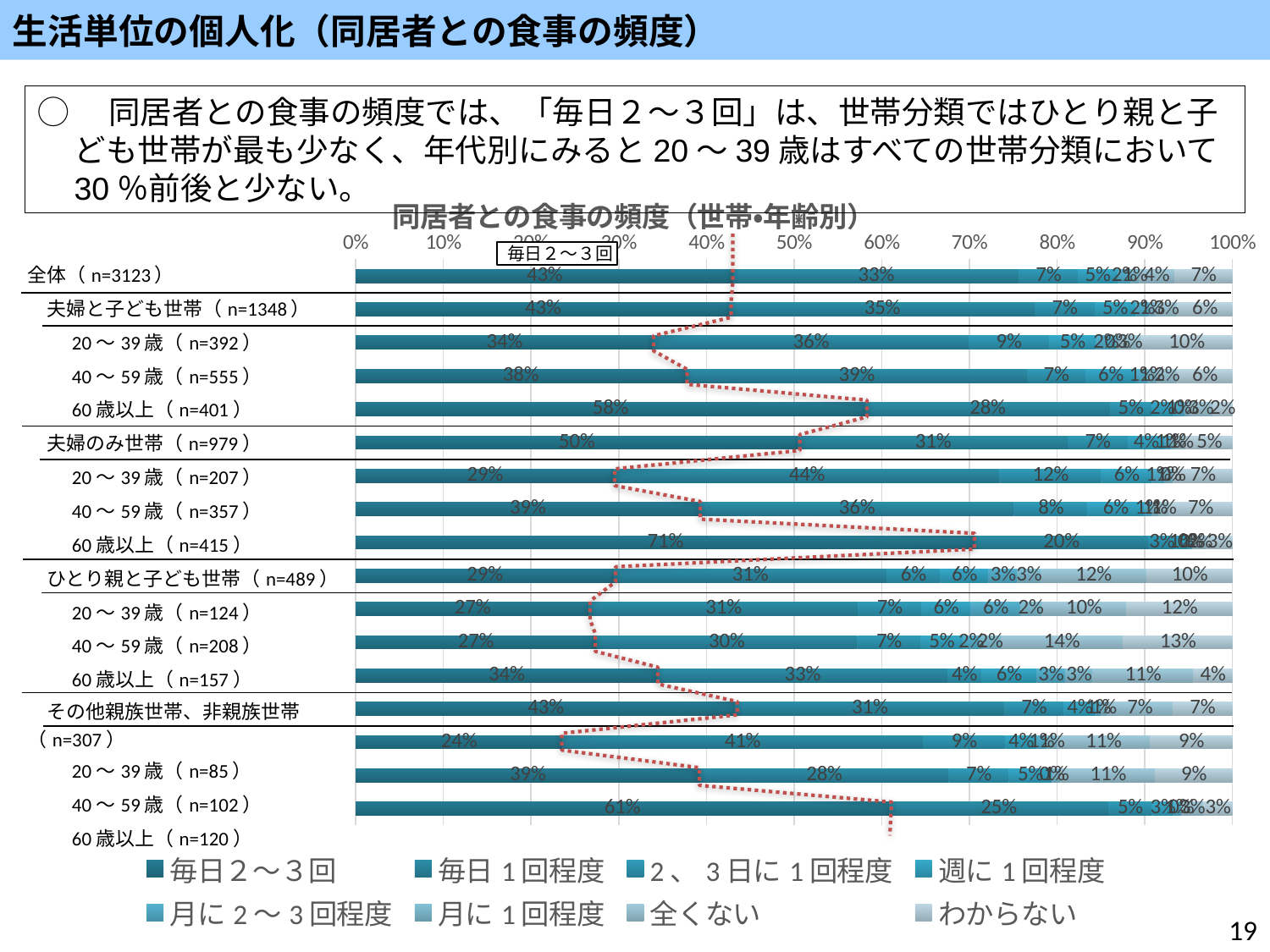

生活単位の個人化（同居者との食事の頻度）
◯　同居者との食事の頻度では、「毎日２～３回」は、世帯分類ではひとり親と子ども世帯が最も少なく、年代別にみると20～39歳はすべての世帯分類において30％前後と少ない。

### Chart: 同居者との食事の頻度（世帯・年齢別）

| Category | 毎日２～３回 | 毎日1回程度 | 2、3日に1回程度 | 週に1回程度 | 月に2～3回程度 | 月に1回程度 | 全くない | わからない |
|---|---|---|---|---|---|---|---|---|
| 全体（n=3123） | 0.43099583733589497 | 0.32532821005443485 | 0.06724303554274735 | 0.04546910022414345 | 0.01504963176432917 | 0.009285943003522255 | 0.040666026256804357 | 0.0659622158181236 |
| 夫婦と子ども世帯（n=1348） | 0.42655786350148367 | 0.3479228486646884 | 0.06824925816023739 | 0.04673590504451038 | 0.015578635014836795 | 0.0066765578635014835 | 0.025222551928783383 | 0.06305637982195846 |
| 20～39歳（n=392） | 0.3392857142857143 | 0.3596938775510204 | 0.09183673469387756 | 0.05357142857142857 | 0.02295918367346939 | 0.002551020408163265 | 0.025510204081632654 | 0.10459183673469388 |
| 40～59歳（n=555） | 0.37657657657657656 | 0.3891891891891892 | 0.06666666666666667 | 0.05765765765765766 | 0.012612612612612612 | 0.010810810810810811 | 0.023423423423423424 | 0.06306306306306306 |
| 60歳以上（n=401） | 0.5810473815461347 | 0.2793017456359102 | 0.04738154613466334 | 0.02493765586034913 | 0.012468827930174564 | 0.004987531172069825 | 0.02743142144638404 | 0.022443890274314215 |
| 夫婦のみ世帯（n=979） | 0.5045965270684372 | 0.30745658835546474 | 0.06843718079673136 | 0.04187946884576098 | 0.008171603677221655 | 0.005107252298263534 | 0.011235955056179775 | 0.05311542390194075 |
| 20～39歳（n=207） | 0.2946859903381642 | 0.4396135265700483 | 0.11594202898550725 | 0.057971014492753624 | 0.014492753623188406 | 0.00966183574879227 | 0.0 | 0.06763285024154589 |
| 40～59歳（n=357） | 0.39215686274509803 | 0.3585434173669468 | 0.08403361344537816 | 0.06442577030812324 | 0.008403361344537815 | 0.008403361344537815 | 0.011204481792717087 | 0.07282913165266107 |
| 60歳以上（n=415） | 0.7060240963855422 | 0.19759036144578312 | 0.03132530120481928 | 0.014457831325301205 | 0.004819277108433735 | 0.0 | 0.016867469879518072 | 0.02891566265060241 |
| ひとり親と子ども世帯（n=489） | 0.294478527607362 | 0.310838445807771 | 0.06134969325153374 | 0.05521472392638037 | 0.032719836400818 | 0.026584867075664622 | 0.12065439672801637 | 0.09815950920245399 |
| 20～39歳（n=124） | 0.2661290322580645 | 0.3064516129032258 | 0.07258064516129033 | 0.056451612903225805 | 0.056451612903225805 | 0.024193548387096774 | 0.0967741935483871 | 0.12096774193548387 |
| 40～59歳（n=208） | 0.27403846153846156 | 0.2980769230769231 | 0.07211538461538461 | 0.04807692307692308 | 0.019230769230769232 | 0.02403846153846154 | 0.13942307692307693 | 0.125 |
| 60歳以上（n=157） | 0.34394904458598724 | 0.33121019108280253 | 0.03821656050955414 | 0.06369426751592357 | 0.03184713375796178 | 0.03184713375796178 | 0.11464968152866242 | 0.044585987261146494 |
| その他親族世帯、非親族世帯（n=307） | 0.43322475570032576 | 0.30618892508143325 | 0.06840390879478828 | 0.035830618892508145 | 0.006514657980456026 | 0.006514657980456026 | 0.0749185667752443 | 0.06840390879478828 |
| 20～39歳（n=85） | 0.23529411764705882 | 0.4117647058823529 | 0.09411764705882353 | 0.03529411764705882 | 0.011764705882352941 | 0.011764705882352941 | 0.10588235294117647 | 0.09411764705882353 |
| 40～59歳（n=102） | 0.39215686274509803 | 0.28431372549019607 | 0.06862745098039216 | 0.049019607843137254 | 0.0 | 0.00980392156862745 | 0.10784313725490197 | 0.08823529411764706 |
| 60歳以上（n=120） | 0.6083333333333333 | 0.25 | 0.05 | 0.025 | 0.008333333333333333 | 0.0 | 0.025 | 0.03333333333333333 |
毎日２～３回

| 全体（n=3123） |
| --- |
| 夫婦と子ども世帯（n=1348） |
| 20～39歳（n=392） |
| 40～59歳（n=555） |
| 60歳以上（n=401） |
| 夫婦のみ世帯（n=979） |
| 20～39歳（n=207） |
| 40～59歳（n=357） |
| 60歳以上（n=415） |
| ひとり親と子ども世帯（n=489） |
| 20～39歳（n=124） |
| 40～59歳（n=208） |
| 60歳以上（n=157） |
| その他親族世帯、非親族世帯（n=307） |
| 20～39歳（n=85） |
| 40～59歳（n=102） |
| 60歳以上（n=120） |
19